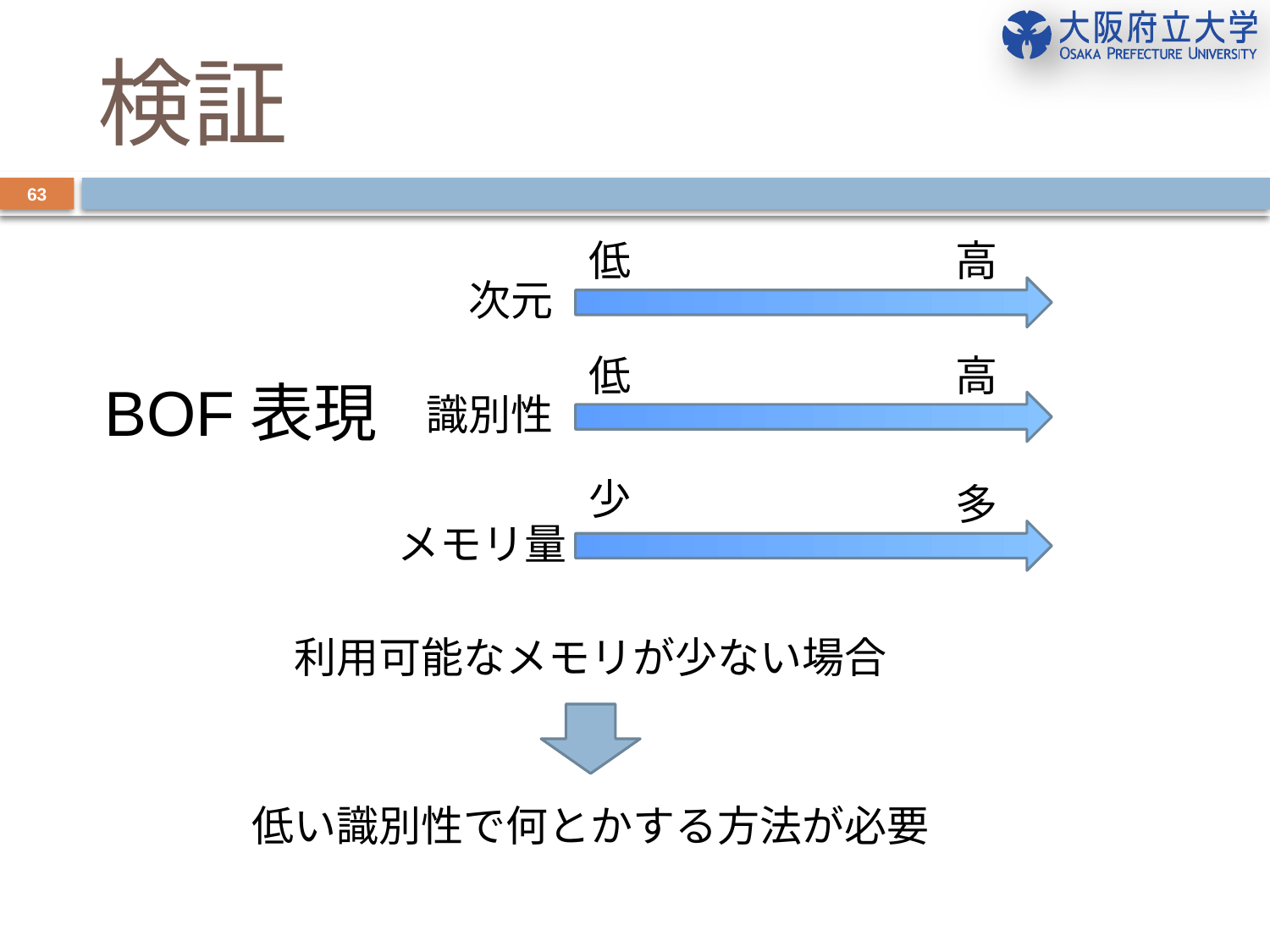

# 検証
63
低
高
次元

低
高
BOF表現
識別性

少
多
メモリ量

利用可能なメモリが少ない場合

低い識別性で何とかする方法が必要